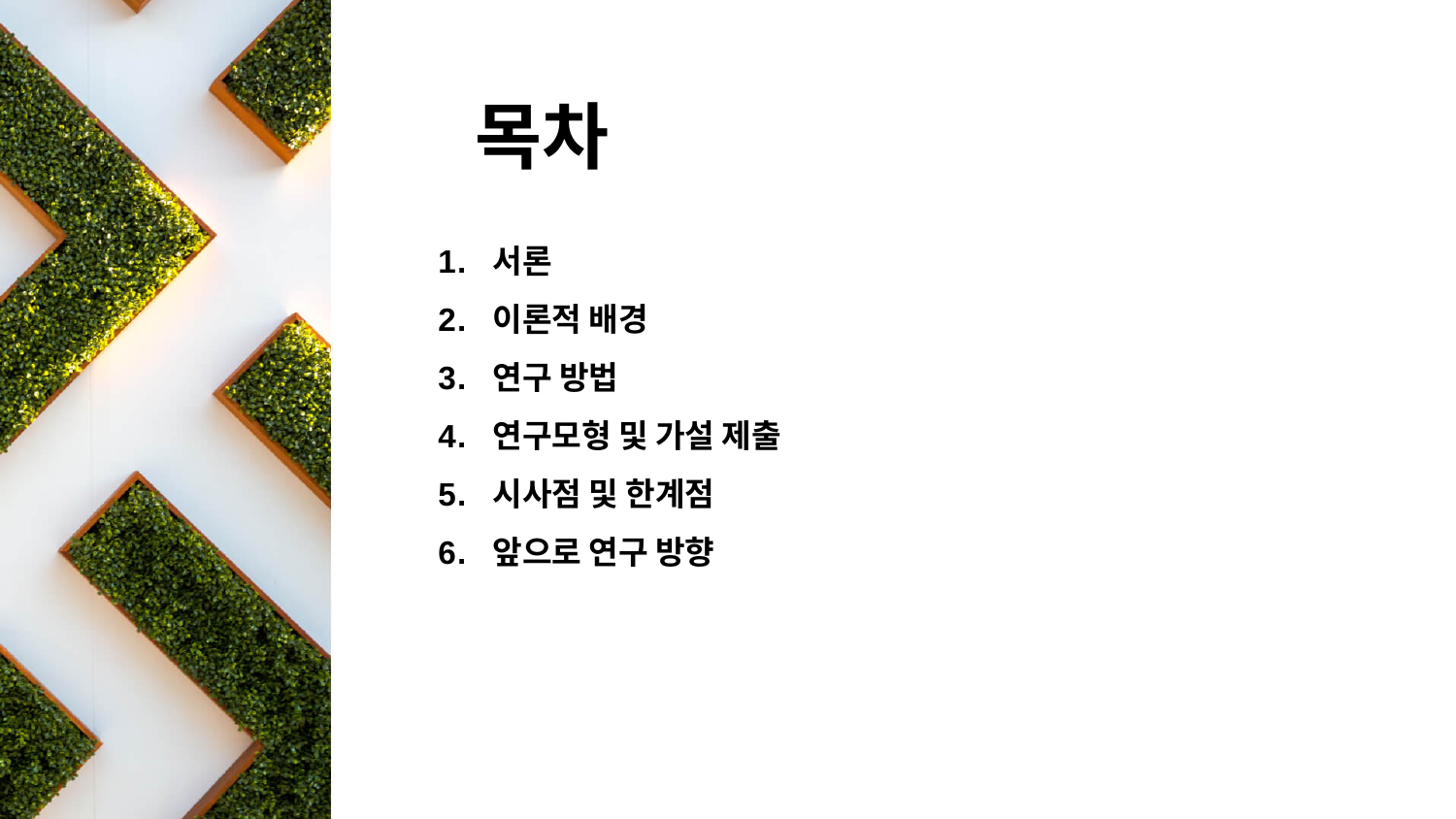

목차
서론
이론적 배경
연구 방법
연구모형 및 가설 제출
시사점 및 한계점
앞으로 연구 방향